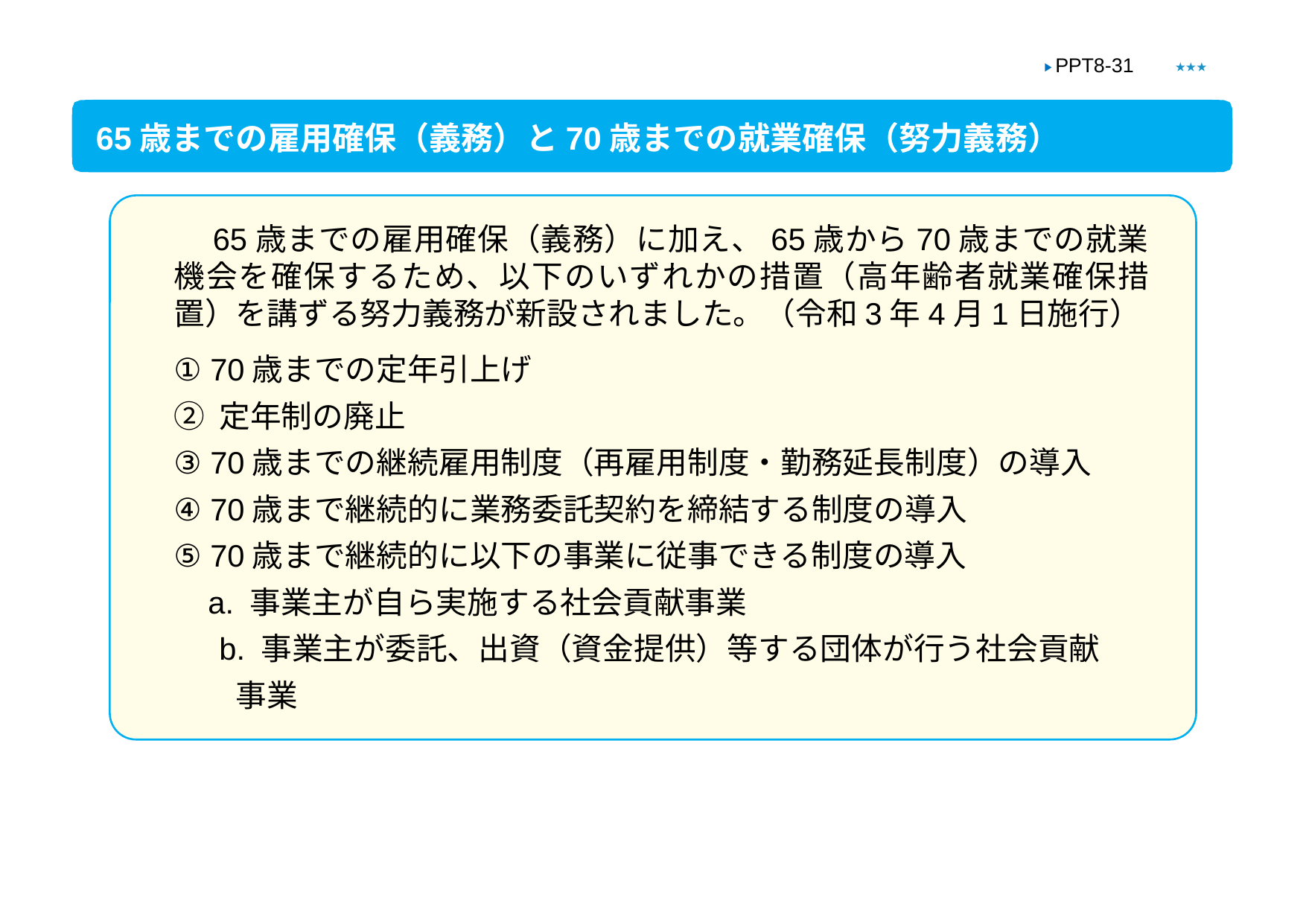

★★★
▶ PPT8-31

65歳までの雇用確保（義務）と70歳までの就業確保（努力義務）

　65歳までの雇用確保（義務）に加え、65歳から70歳までの就業機会を確保するため、以下のいずれかの措置（高年齢者就業確保措置）を講ずる努力義務が新設されました。（令和3年4月1日施行）
① 70歳までの定年引上げ
② 定年制の廃止
③ 70歳までの継続雇用制度（再雇用制度・勤務延長制度）の導入
④ 70歳まで継続的に業務委託契約を締結する制度の導入
⑤ 70歳まで継続的に以下の事業に従事できる制度の導入
    a. 事業主が自ら実施する社会貢献事業
　 b. 事業主が委託、出資（資金提供）等する団体が行う社会貢献
　　事業